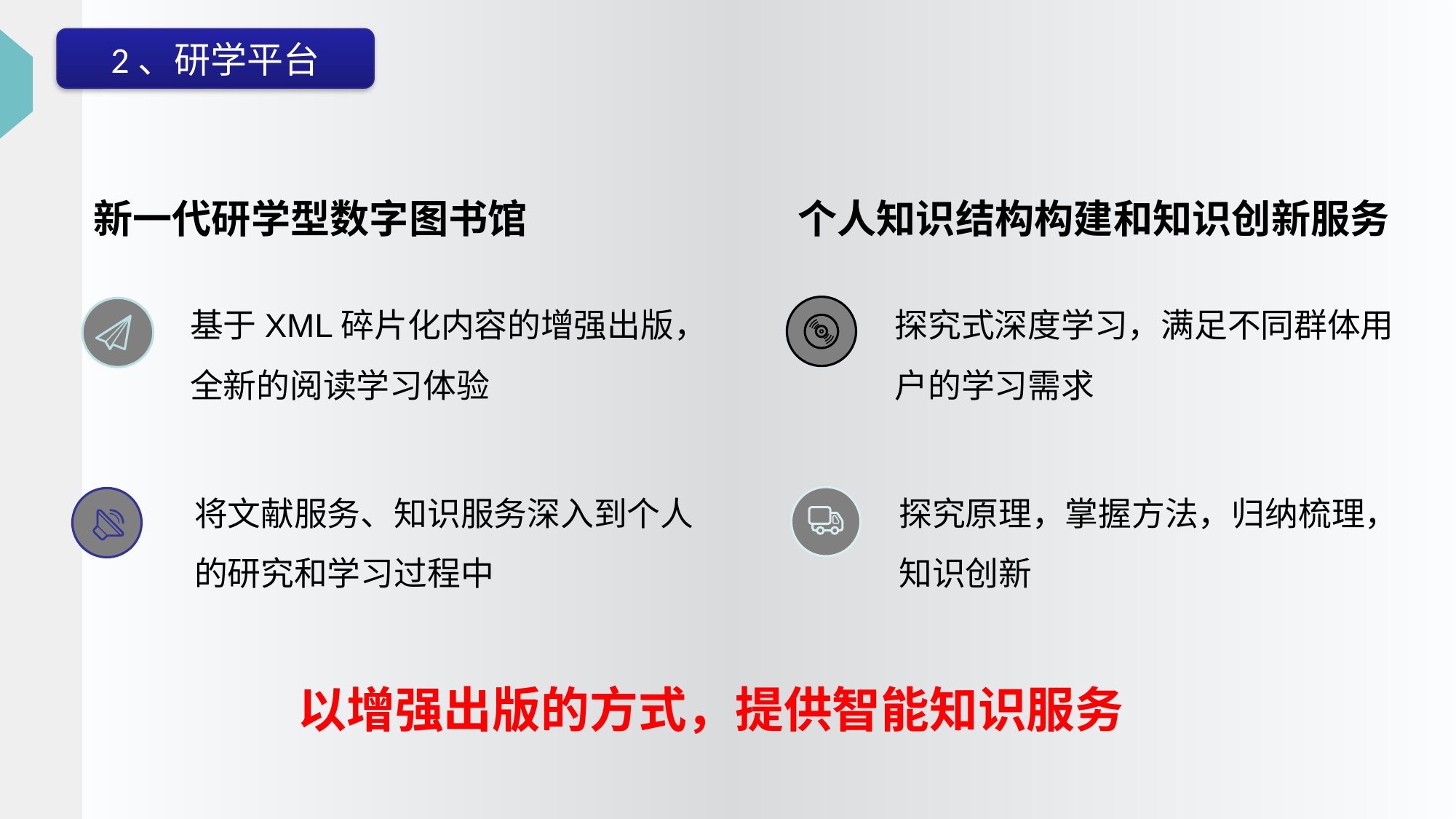

2、研学平台
新一代研学型数字图书馆
个人知识结构构建和知识创新服务
基于XML碎片化内容的增强出版，全新的阅读学习体验
探究式深度学习，满足不同群体用户的学习需求

将文献服务、知识服务深入到个人的研究和学习过程中
探究原理，掌握方法，归纳梳理，知识创新

以增强出版的方式，提供智能知识服务